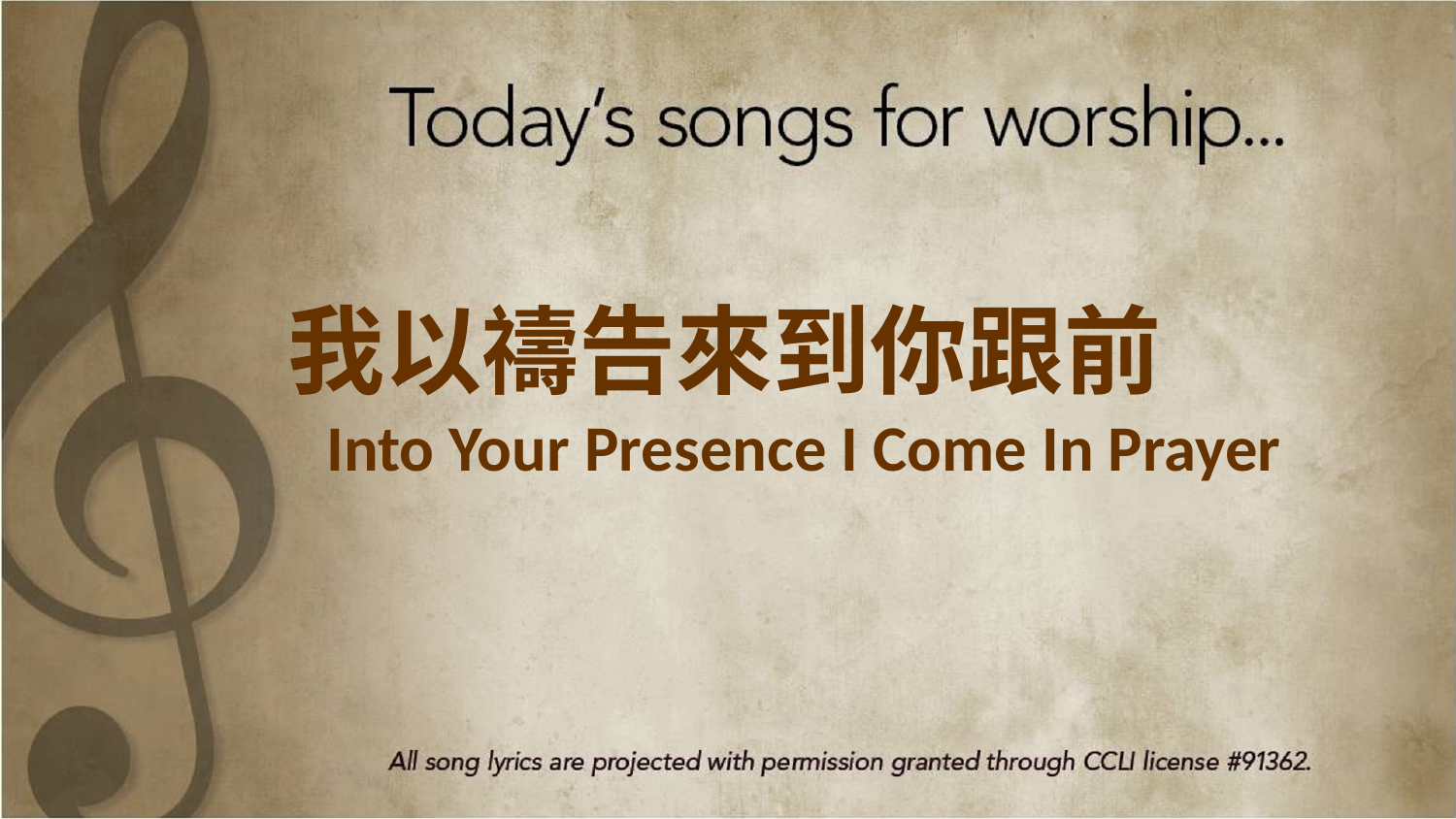

我以禱告來到你跟前
Into Your Presence I Come In Prayer